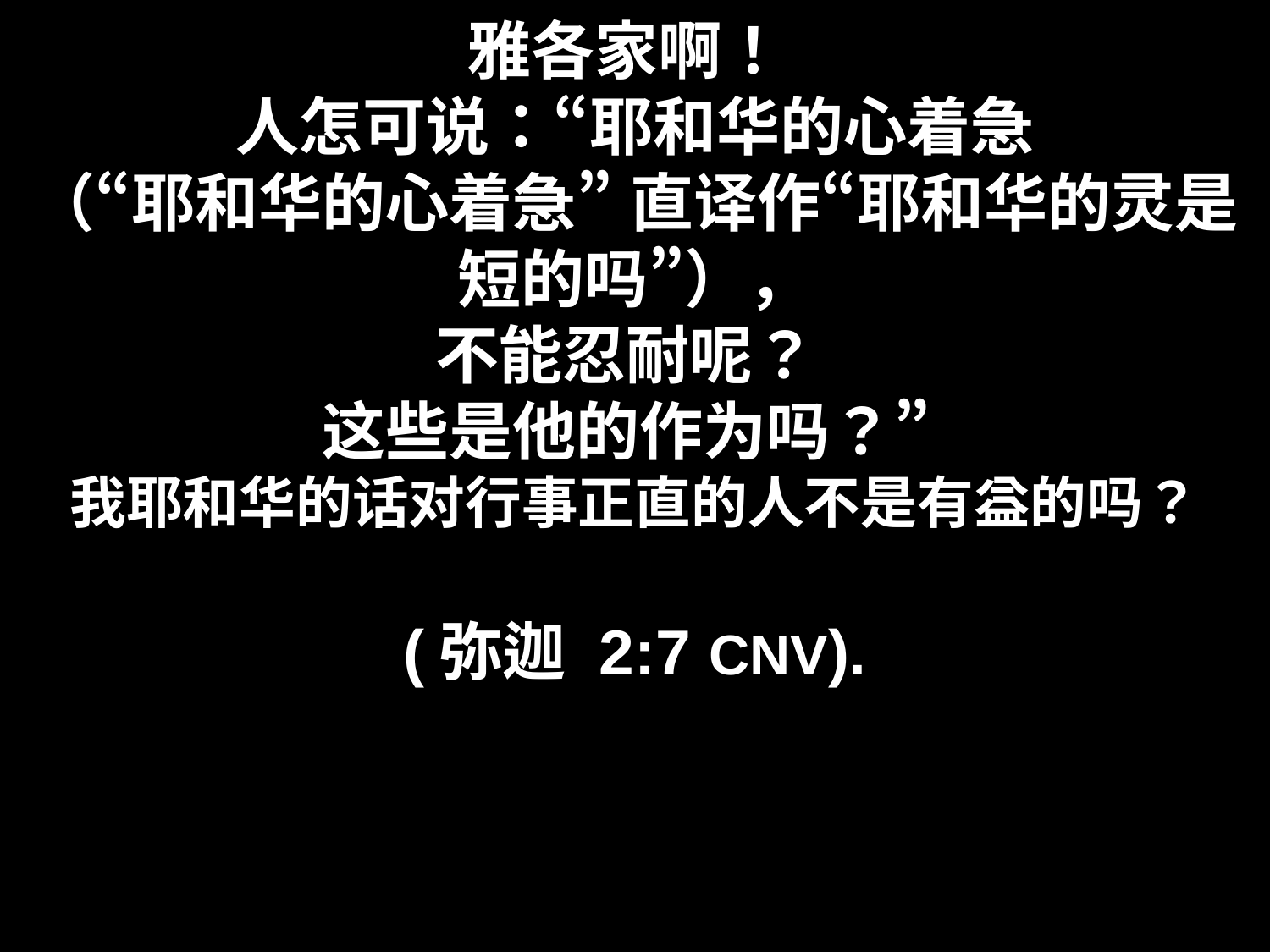

# 雅各家啊！ 人怎可说：“耶和华的心着急 （“耶和华的心着急” 直译作“耶和华的灵是短的吗”）， 不能忍耐呢？  这些是他的作为吗？”  我耶和华的话对行事正直的人不是有益的吗？ (弥迦 2:7 CNV).